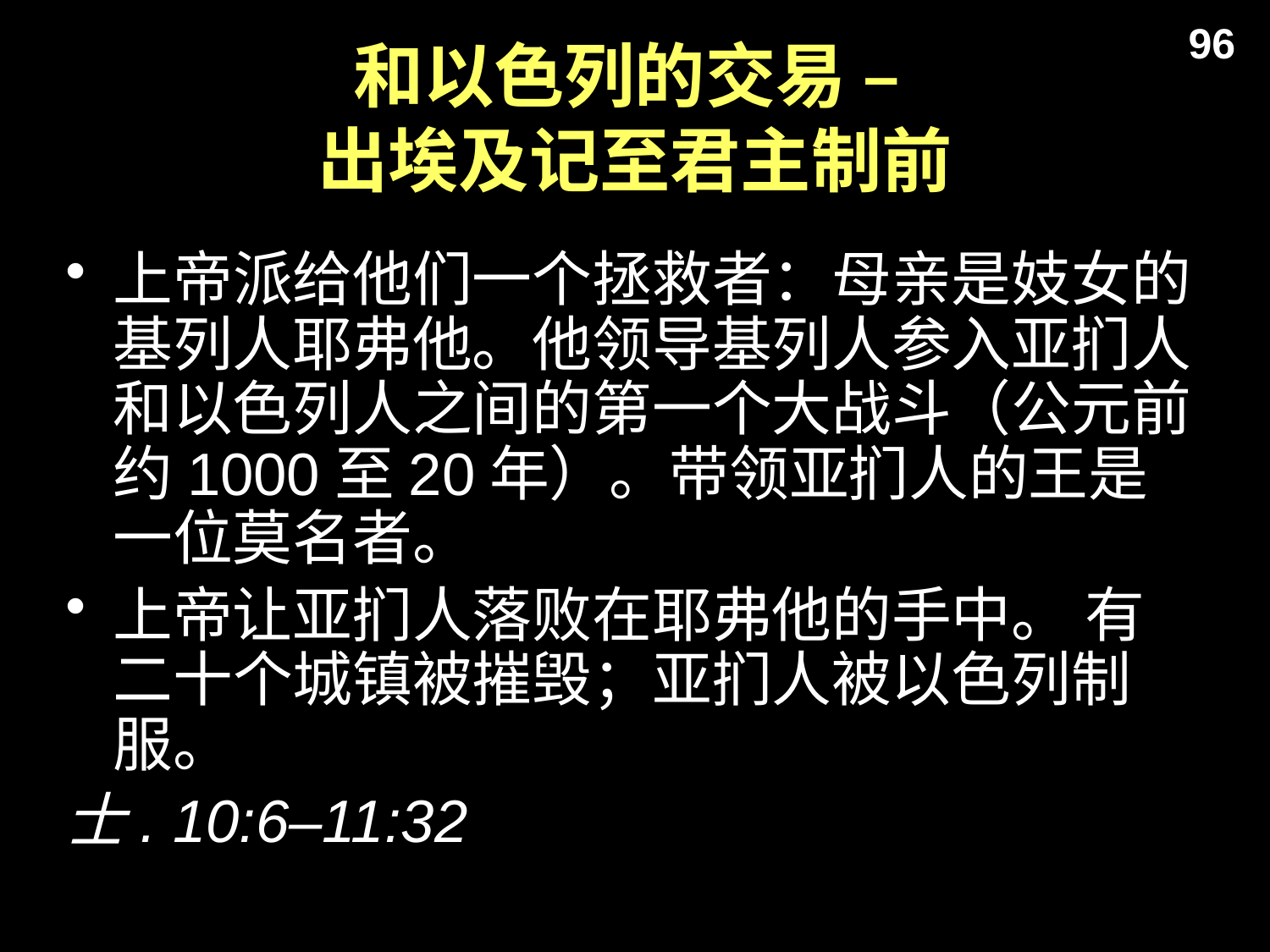

96
# 和以色列的交易 – 出埃及记至君主制前
上帝派给他们一个拯救者：母亲是妓女的基列人耶弗他。他领导基列人参入亚扪人和以色列人之间的第一个大战斗（公元前约1000至20年）。带领亚扪人的王是一位莫名者。
上帝让亚扪人落败在耶弗他的手中。 有二十个城镇被摧毁；亚扪人被以色列制服。
士. 10:6–11:32